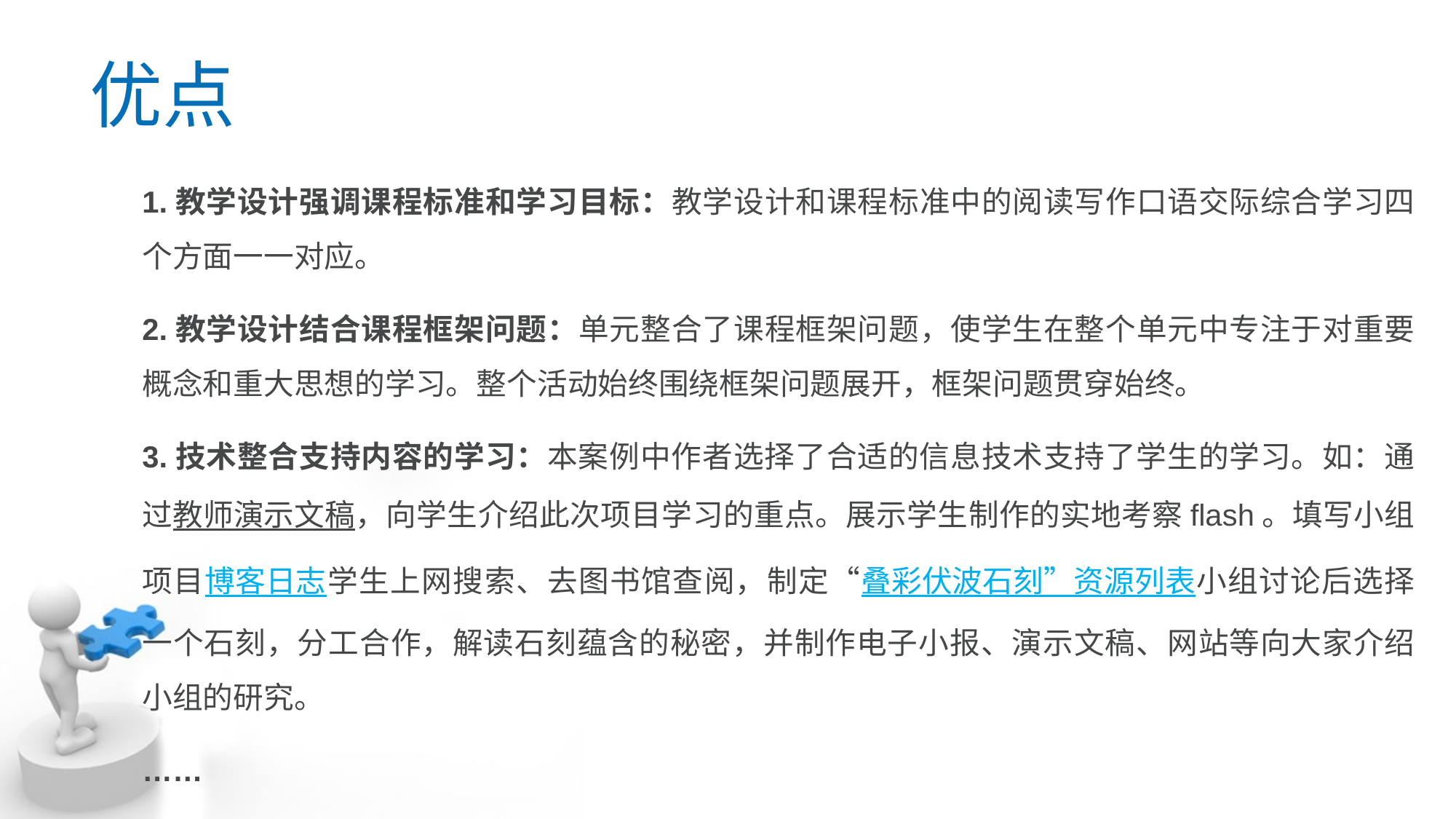

优点
1.教学设计强调课程标准和学习目标：教学设计和课程标准中的阅读写作口语交际综合学习四个方面一一对应。
2.教学设计结合课程框架问题：单元整合了课程框架问题，使学生在整个单元中专注于对重要概念和重大思想的学习。整个活动始终围绕框架问题展开，框架问题贯穿始终。
3.技术整合支持内容的学习：本案例中作者选择了合适的信息技术支持了学生的学习。如：通过教师演示文稿，向学生介绍此次项目学习的重点。展示学生制作的实地考察flash。填写小组项目博客日志学生上网搜索、去图书馆查阅，制定“叠彩伏波石刻”资源列表小组讨论后选择一个石刻，分工合作，解读石刻蕴含的秘密，并制作电子小报、演示文稿、网站等向大家介绍小组的研究。
……

       注：依据《单元作品集评价量规》，结合案例相应内容，详细说明案例哪些方面做得好。